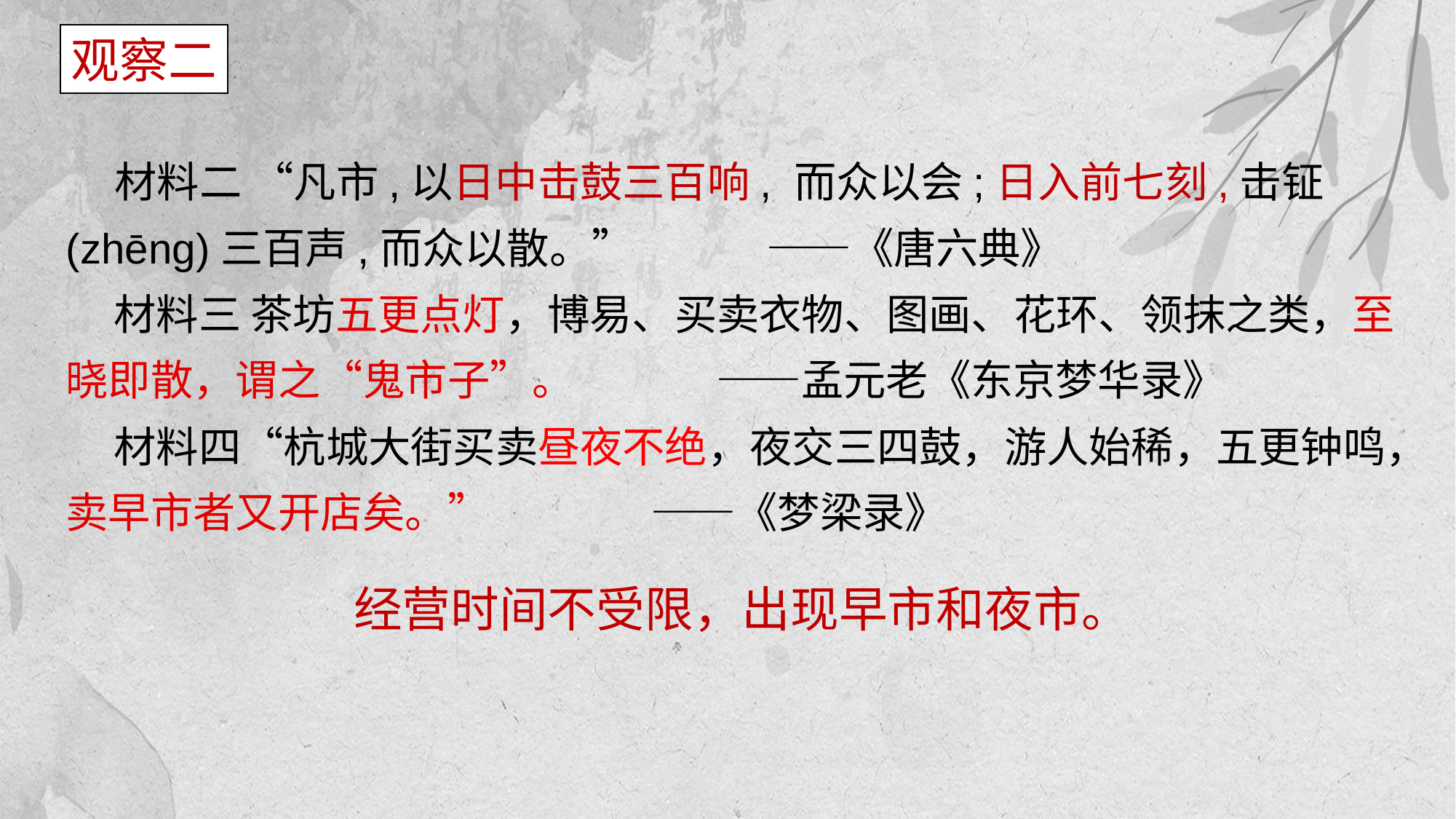

观察二
    材料二 “凡市,以日中击鼓三百响, 而众以会;日入前七刻,击钲(zhēng)三百声,而众以散。”              ——《唐六典》
    材料三 茶坊五更点灯，博易、买卖衣物、图画、花环、领抹之类，至晓即散，谓之“鬼市子”。               ——孟元老《东京梦华录》
    材料四“杭城大街买卖昼夜不绝，夜交三四鼓，游人始稀，五更钟鸣，卖早市者又开店矣。”                 ——《梦梁录》
经营时间不受限，出现早市和夜市。